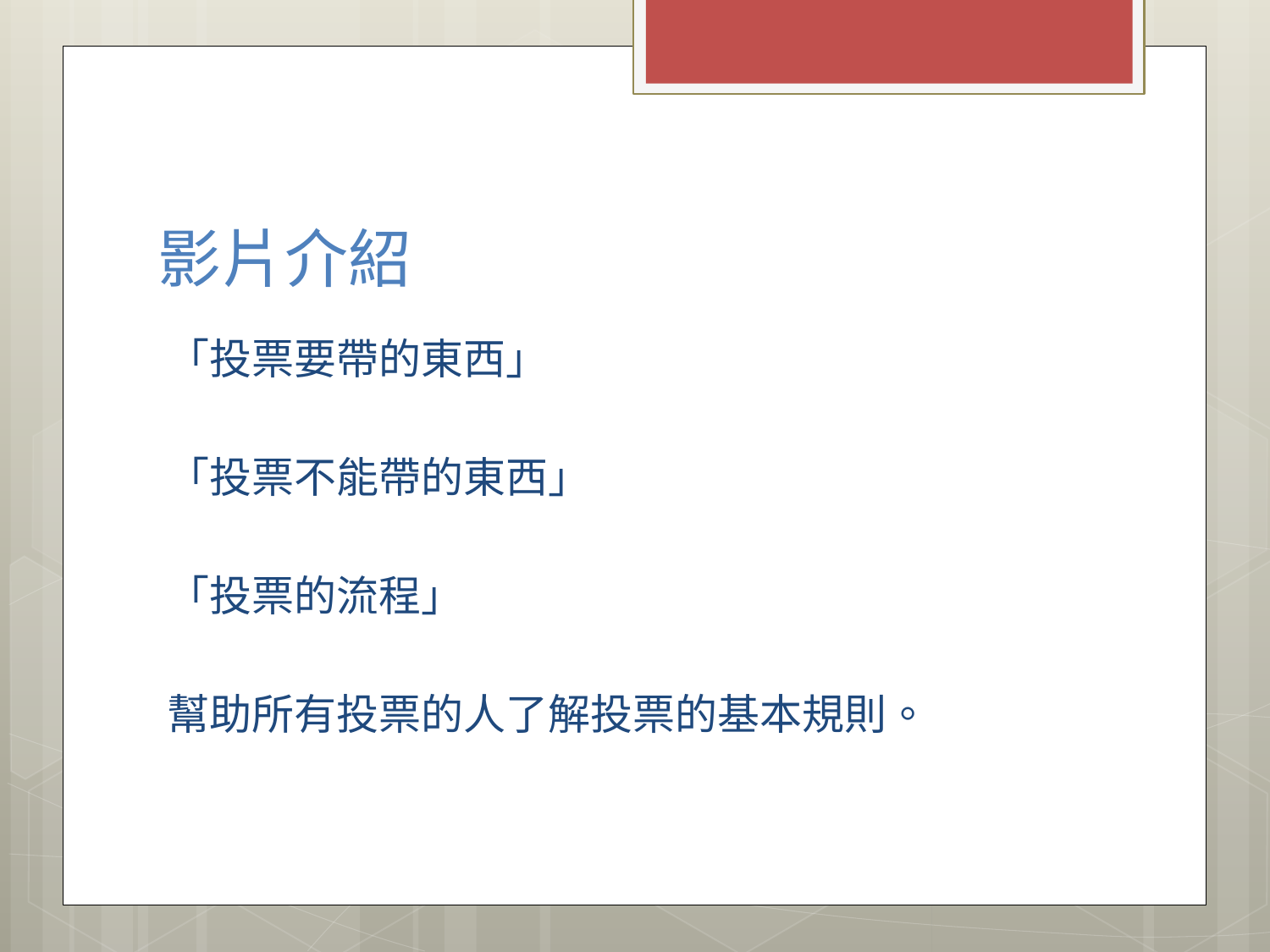

# 影片介紹
「投票要帶的東西」

「投票不能帶的東西」

「投票的流程」

幫助所有投票的人了解投票的基本規則。